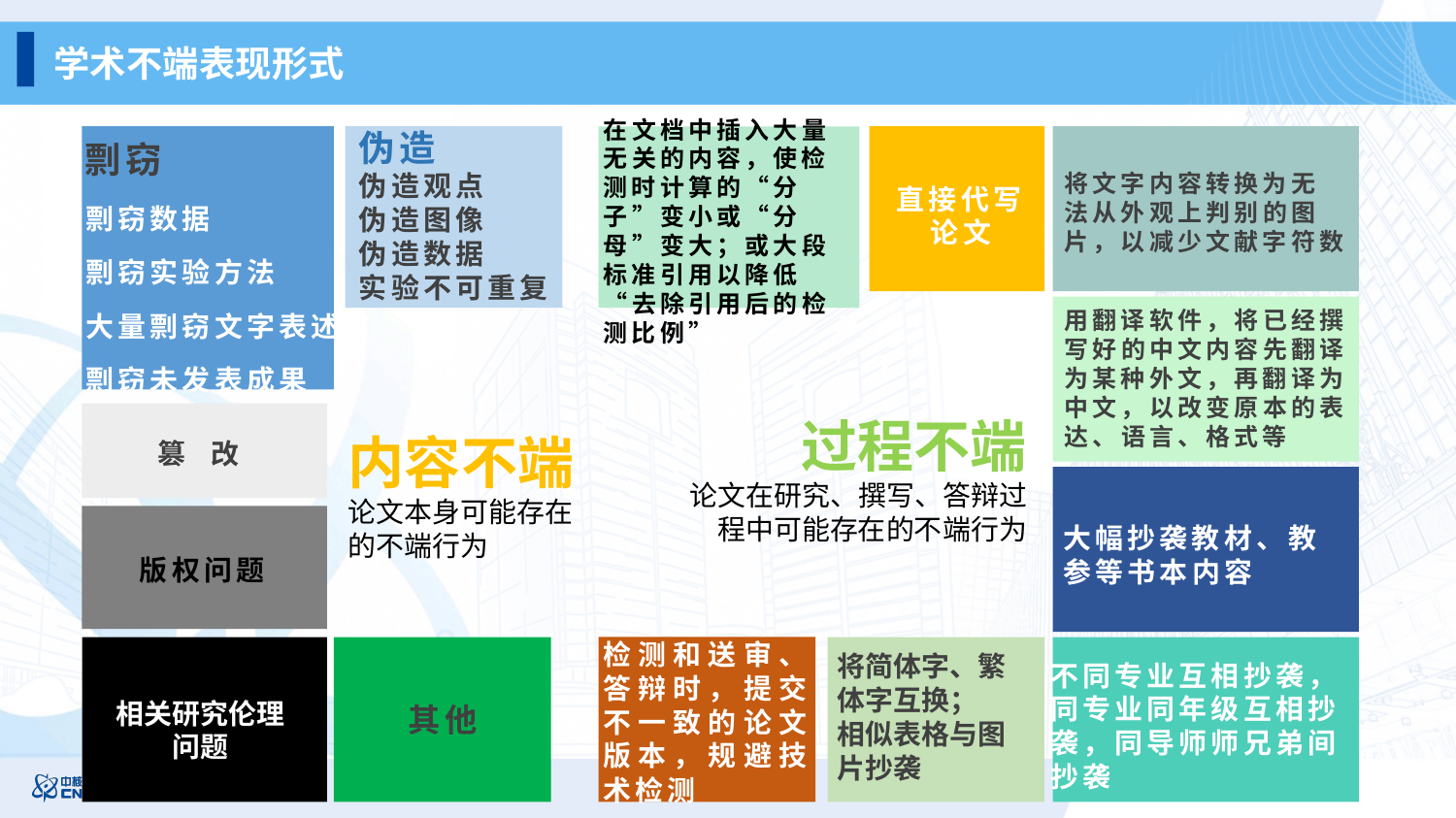

学术不端表现形式
在文档中插入大量无关的内容，使检测时计算的“分子”变小或“分母”变大；或大段标准引用以降低“去除引用后的检测比例”

伪造
伪造观点
伪造图像
伪造数据
实验不可重复

剽窃
剽窃数据
剽窃实验方法
大量剽窃文字表述
剽窃未发表成果
自我剽窃

直接代写论文

将文字内容转换为无法从外观上判别的图片，以减少文献字符数

用翻译软件，将已经撰写好的中文内容先翻译为某种外文，再翻译为中文，以改变原本的表达、语言、格式等
过程不端
论文在研究、撰写、答辩过
程中可能存在的不端行为
内容不端
论文本身可能存在
的不端行为

篡    改

大幅抄袭教材、教参等书本内容

版权问题

检测和送审、答辩时，提交不一致的论文版本，规避技术检测

相关研究伦理问题

其他

不同专业互相抄袭，
同专业同年级互相抄袭，同导师师兄弟间抄袭

将简体字、繁体字互换；
相似表格与图片抄袭